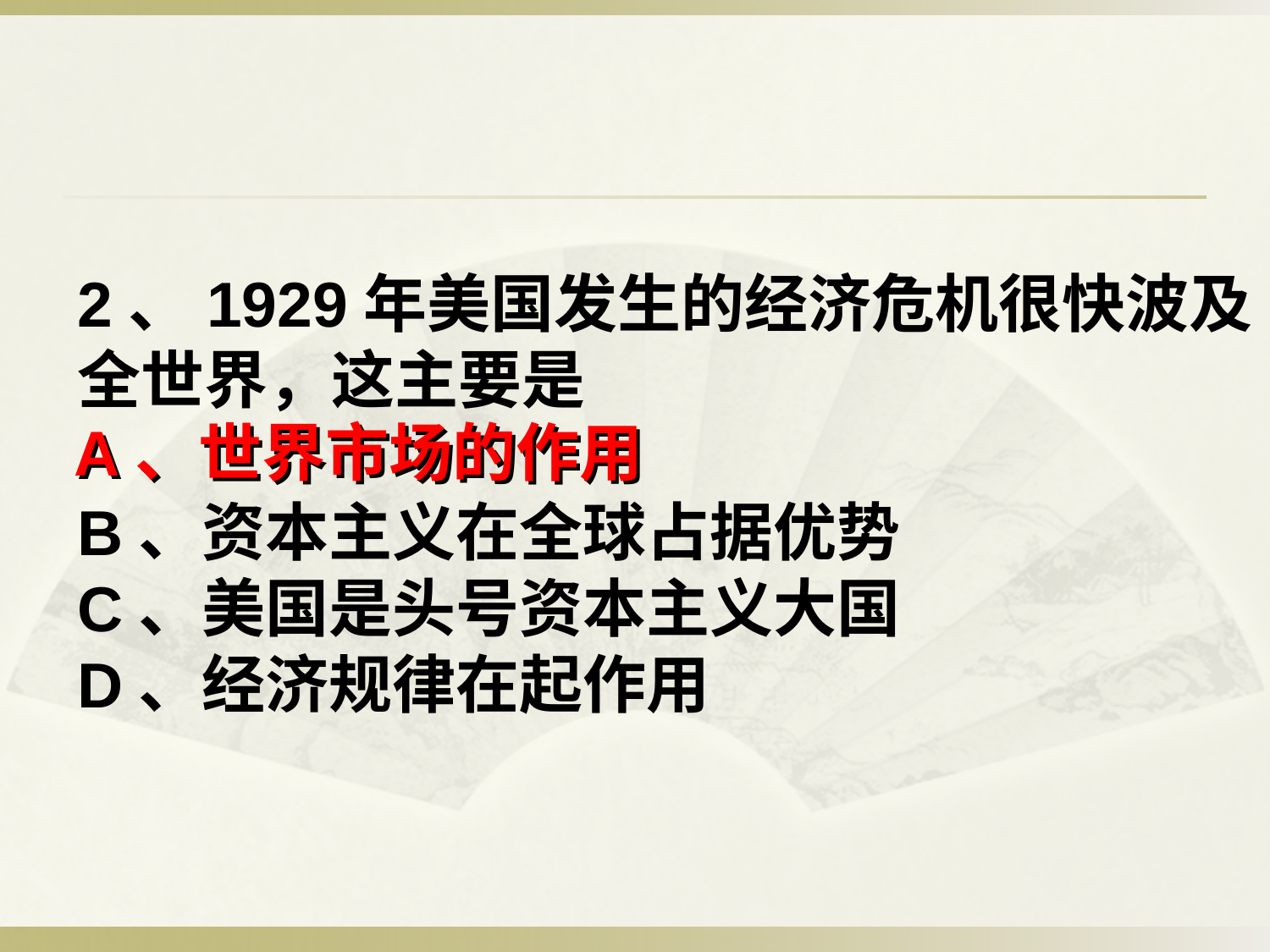

2、1929年美国发生的经济危机很快波及全世界，这主要是
A、世界市场的作用
B、资本主义在全球占据优势
C、美国是头号资本主义大国
D、经济规律在起作用

A、世界市场的作用